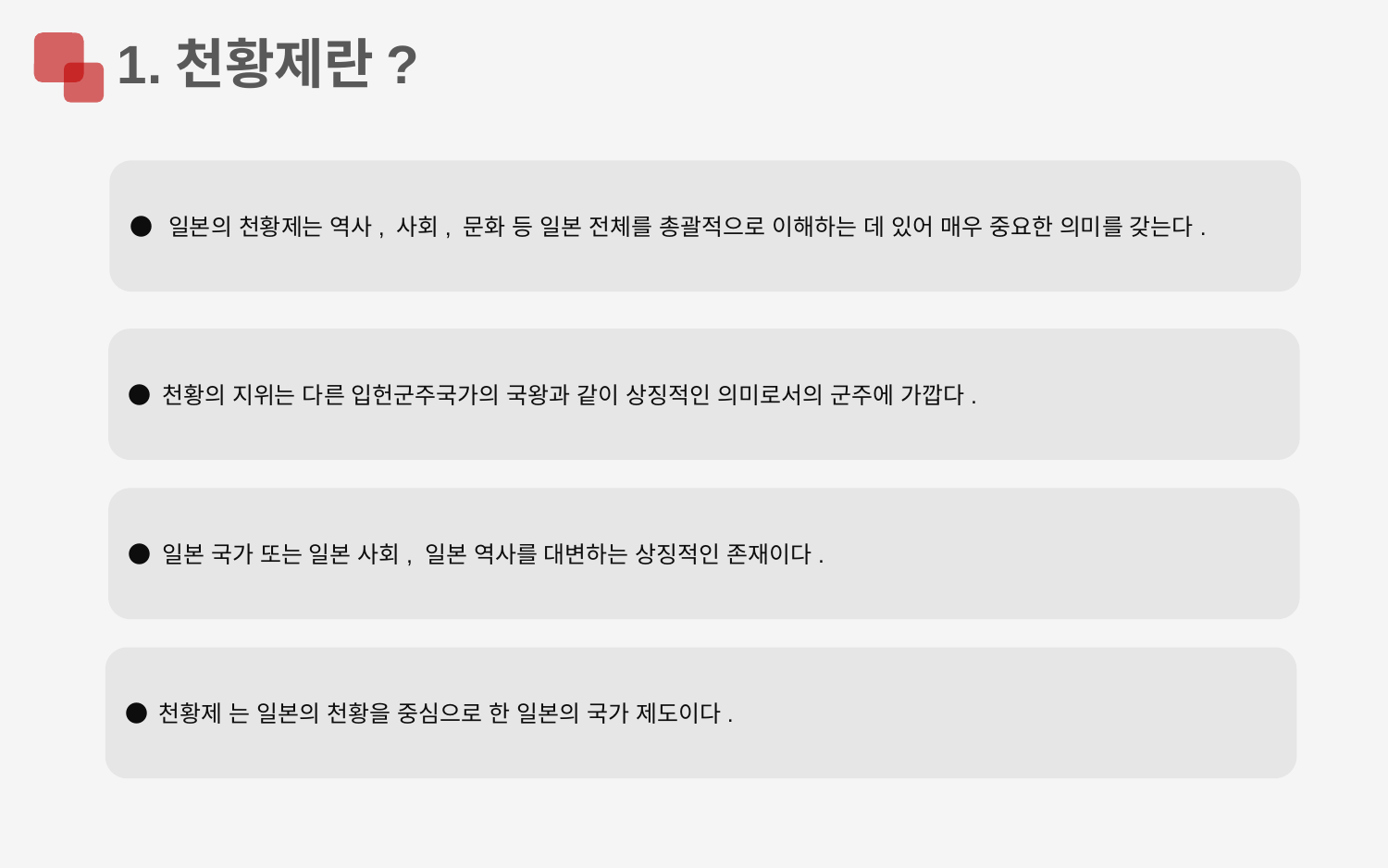

1.천황제란?

●  일본의 천황제는 역사, 사회, 문화 등 일본 전체를 총괄적으로 이해하는 데 있어 매우 중요한 의미를 갖는다.
● 천황의 지위는 다른 입헌군주국가의 국왕과 같이 상징적인 의미로서의 군주에 가깝다.
● 일본 국가 또는 일본 사회, 일본 역사를 대변하는 상징적인 존재이다.
● 천황제 는 일본의 천황을 중심으로 한 일본의 국가 제도이다.